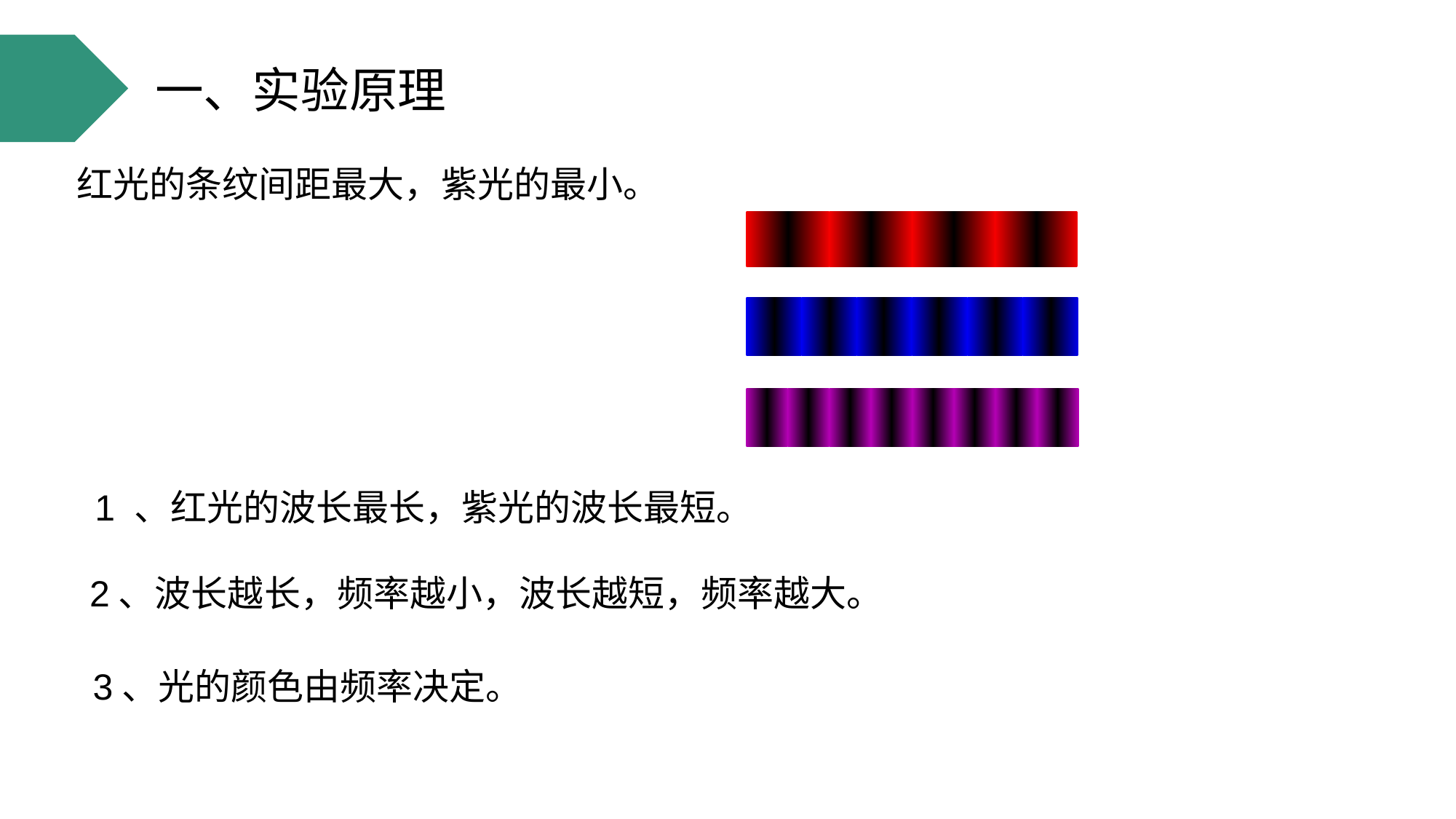

一、实验原理
红光的条纹间距最大，紫光的最小。

1 、红光的波长最长，紫光的波长最短。
2、波长越长，频率越小，波长越短，频率越大。
3、光的颜色由频率决定。